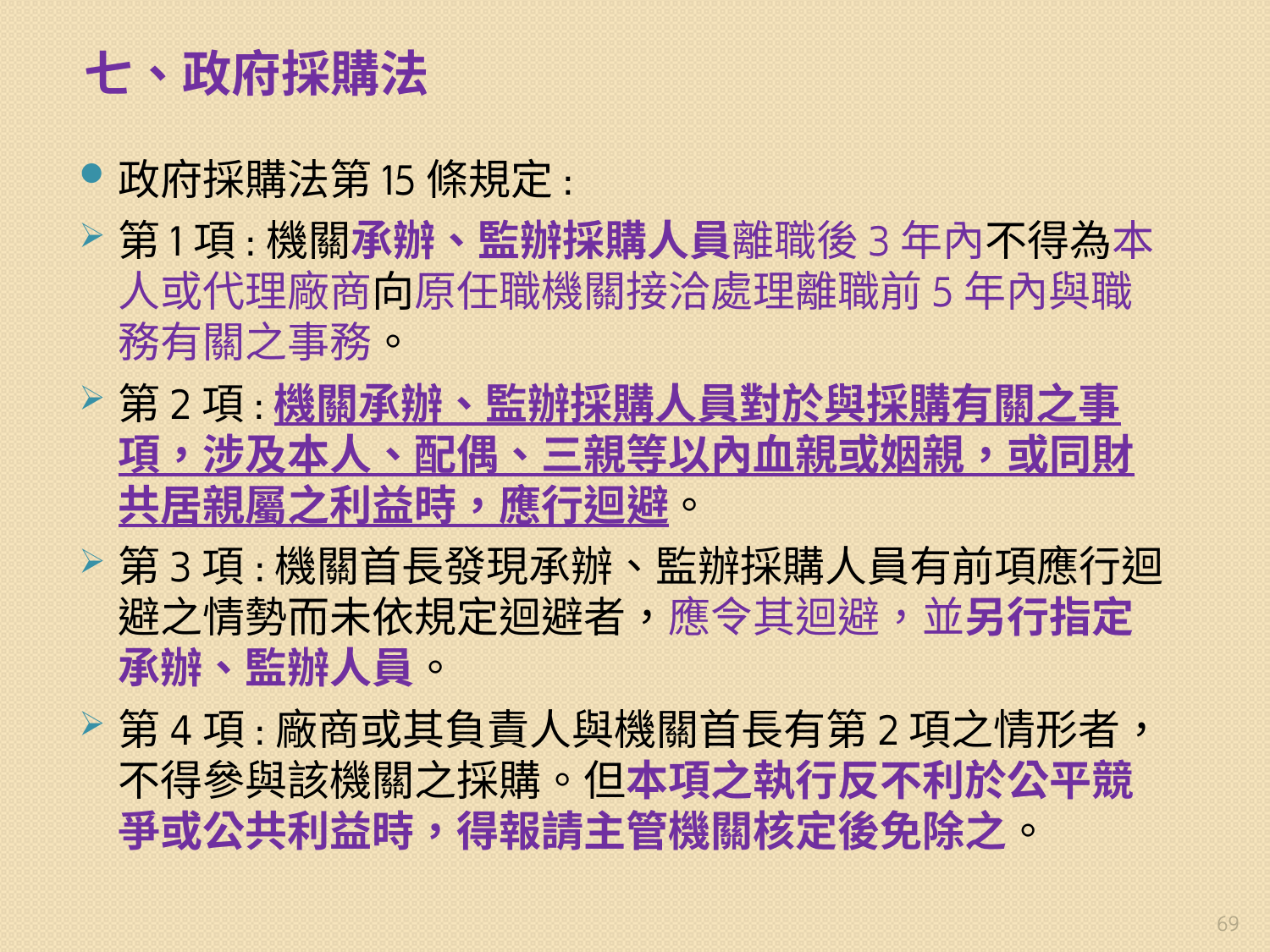

七、政府採購法

政府採購法第15條規定:
第1項:機關承辦、監辦採購人員離職後3年內不得為本人或代理廠商向原任職機關接洽處理離職前5年內與職務有關之事務。
第2項:機關承辦、監辦採購人員對於與採購有關之事項，涉及本人、配偶、三親等以內血親或姻親，或同財共居親屬之利益時，應行迴避。
第3項:機關首長發現承辦、監辦採購人員有前項應行迴避之情勢而未依規定迴避者，應令其迴避，並另行指定承辦、監辦人員。
第4項:廠商或其負責人與機關首長有第2項之情形者，不得參與該機關之採購。但本項之執行反不利於公平競爭或公共利益時，得報請主管機關核定後免除之。

69